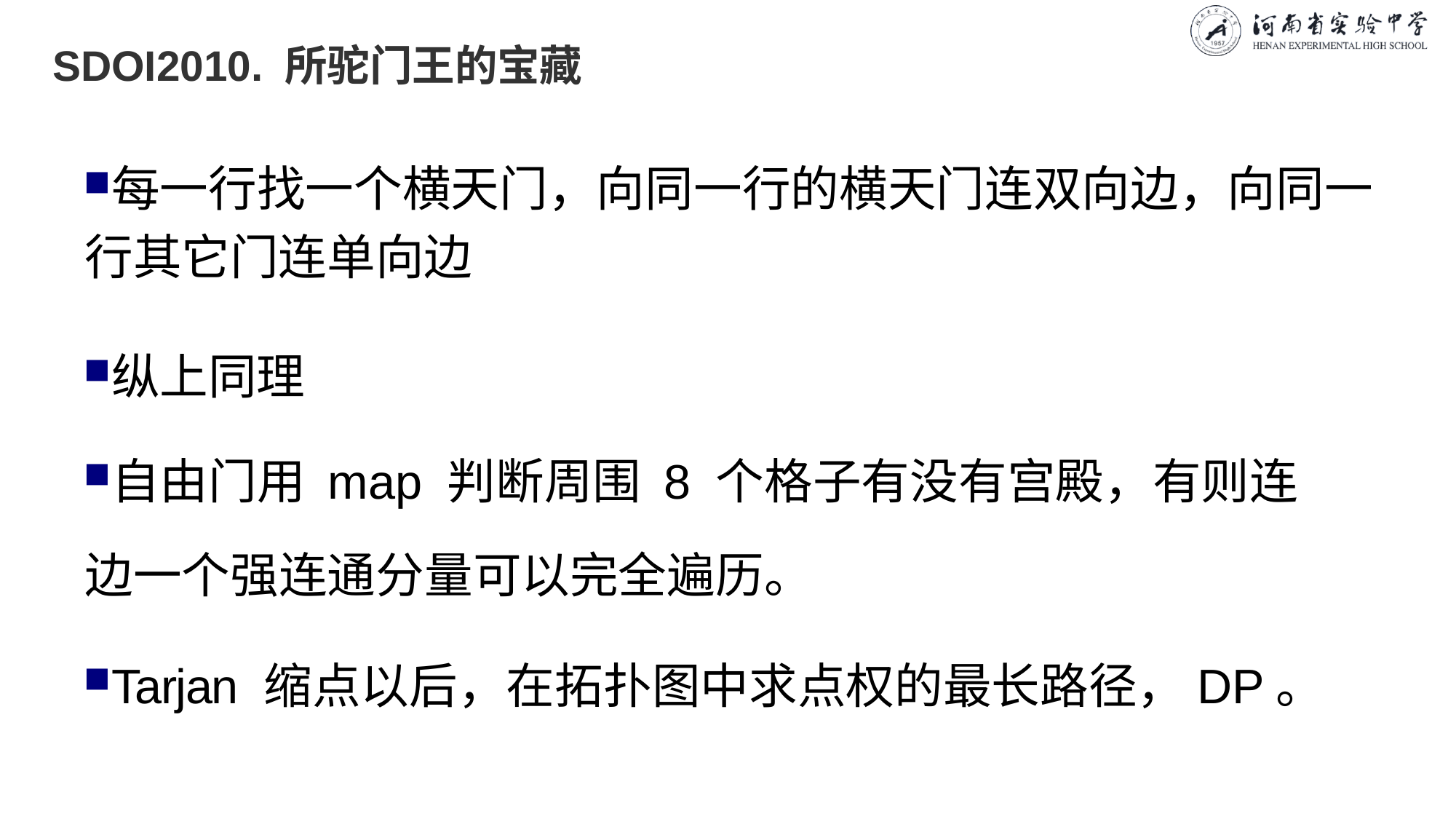

# SDOI2010. 所驼门王的宝藏
每一行找一个横天门，向同一行的横天门连双向边，向同一行其它门连单向边

纵上同理
自由门用 map 判断周围 8 个格子有没有宫殿，有则连边一个强连通分量可以完全遍历。

Tarjan 缩点以后，在拓扑图中求点权的最长路径，DP。